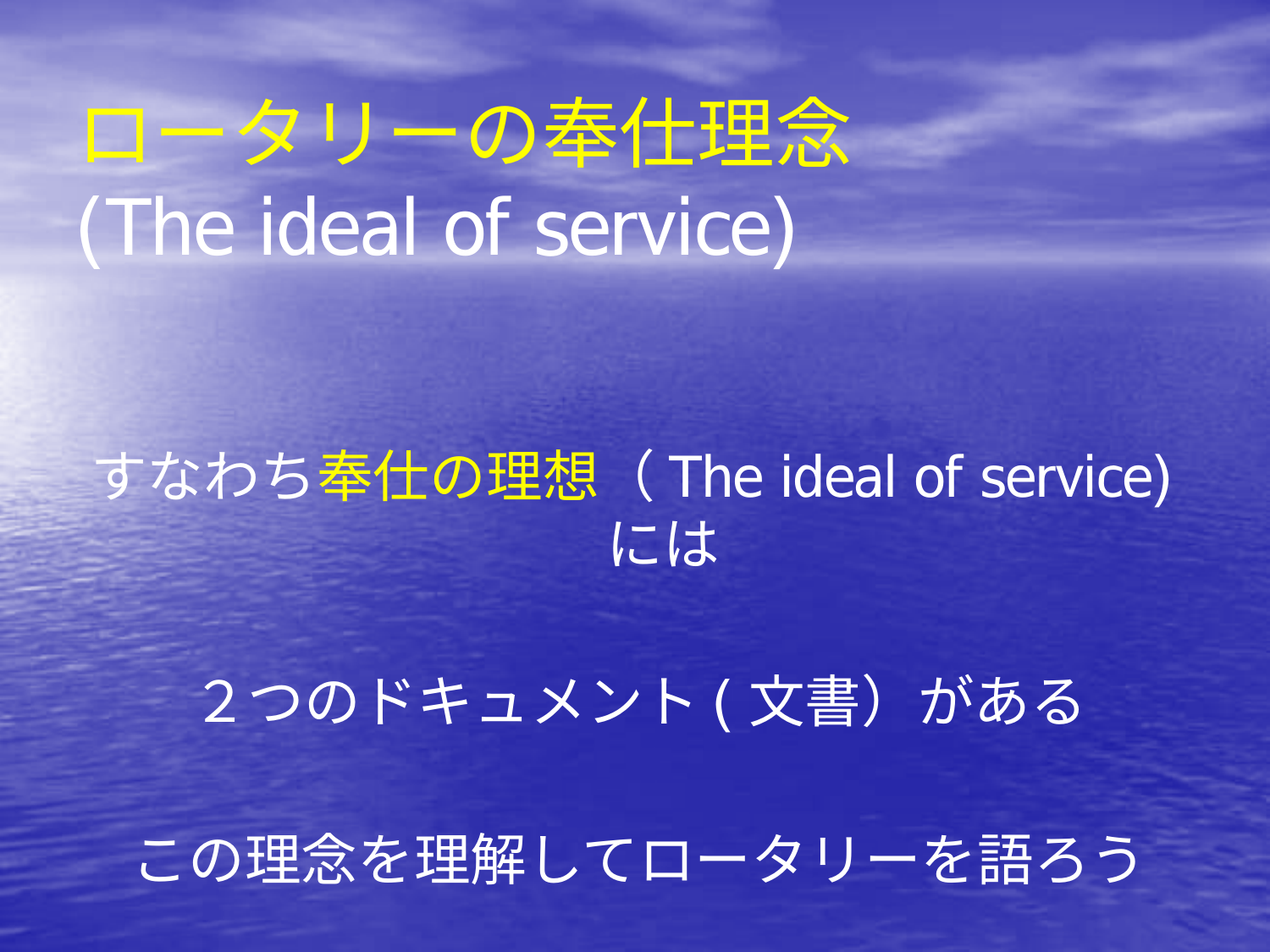

# ロータリーの奉仕理念 (The ideal of service)

すなわち奉仕の理想（The ideal of service)には

２つのドキュメント(文書）がある

この理念を理解してロータリーを語ろう